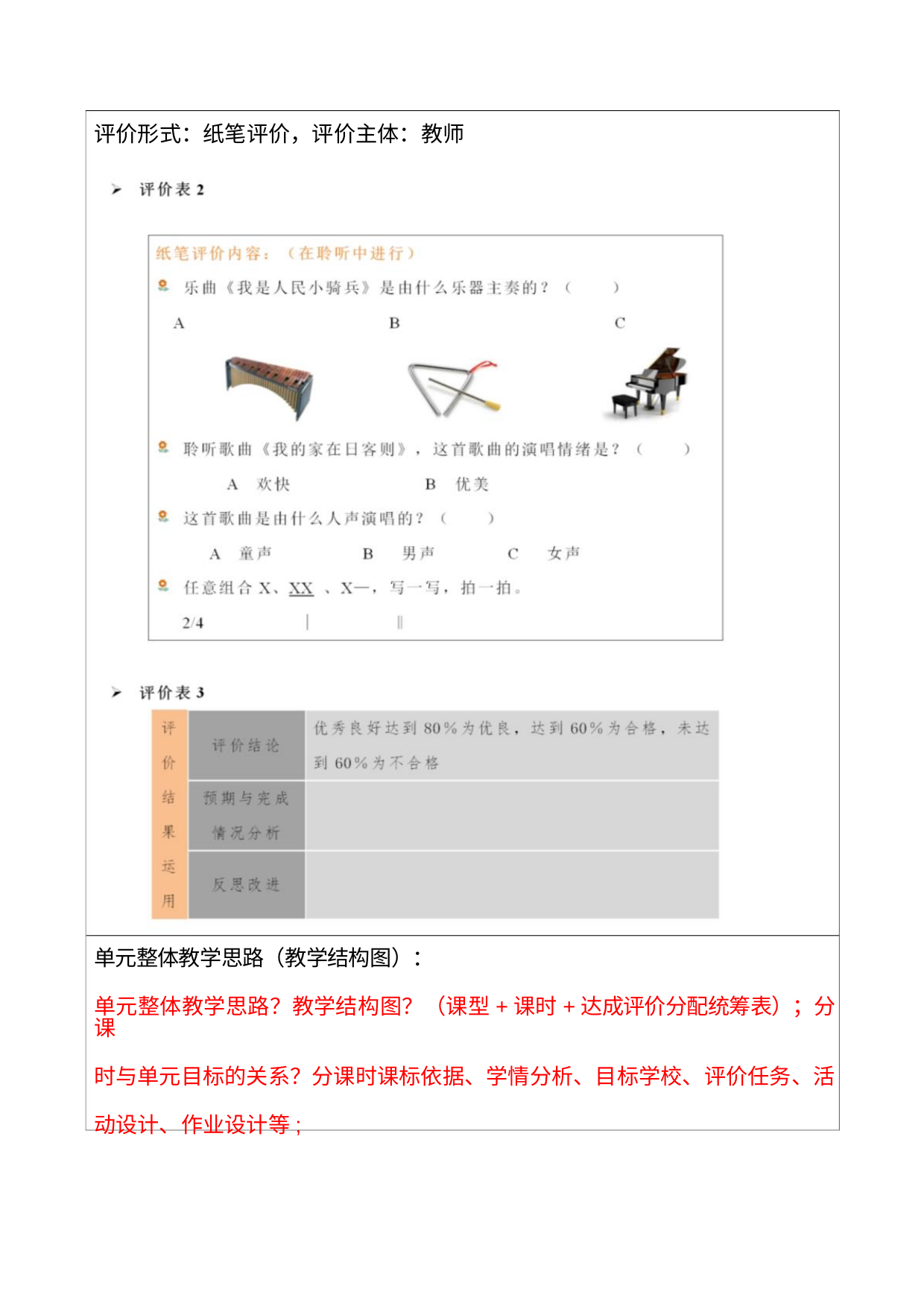

评价形式：纸笔评价，评价主体：教师
单元整体教学思路（教学结构图）：
单元整体教学思路？教学结构图？（课型+课时+达成评价分配统筹表）；分课
时与单元目标的关系？分课时课标依据、学情分析、目标学校、评价任务、活
动设计、作业设计等;